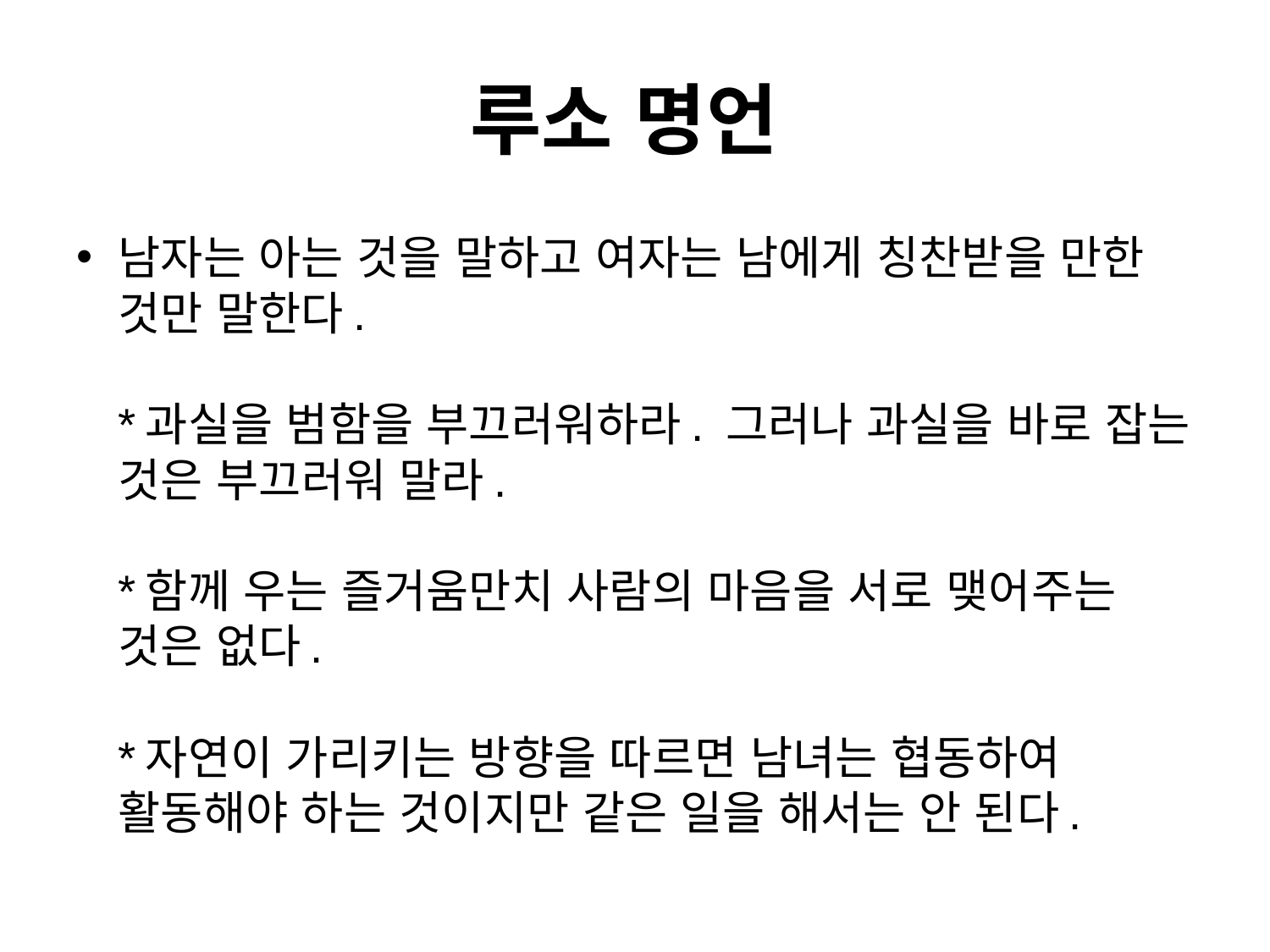

# 루소 명언
남자는 아는 것을 말하고 여자는 남에게 칭찬받을 만한 것만 말한다.
*과실을 범함을 부끄러워하라. 그러나 과실을 바로 잡는 것은 부끄러워 말라.
*함께 우는 즐거움만치 사람의 마음을 서로 맺어주는 것은 없다.
*자연이 가리키는 방향을 따르면 남녀는 협동하여 활동해야 하는 것이지만 같은 일을 해서는 안 된다.